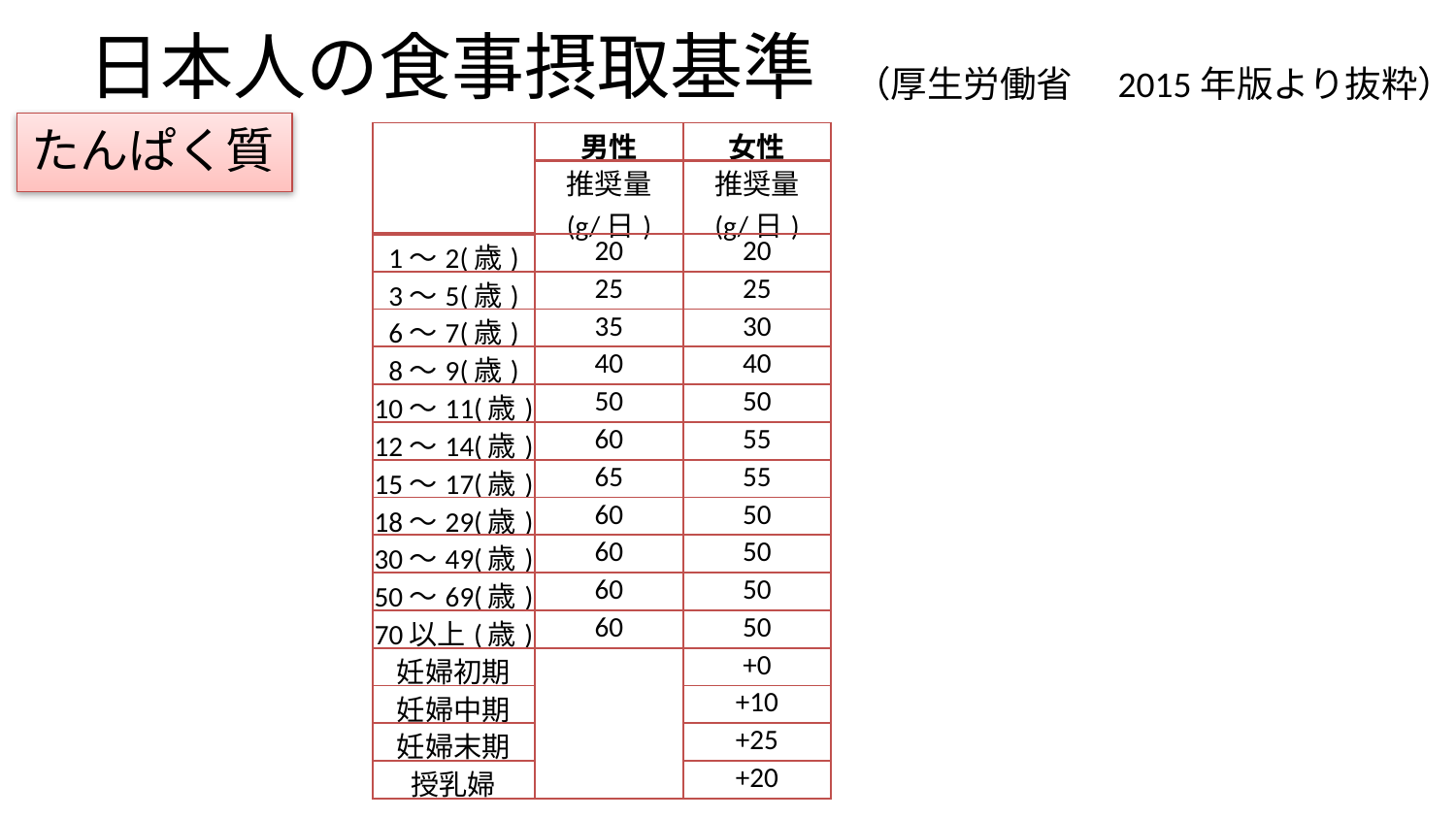

# 日本人の食事摂取基準
（厚生労働省　2015年版より抜粋）
たんぱく質
|  | 男性 | 女性 |
| --- | --- | --- |
|  | 推奨量 (g/日) | 推奨量 (g/日) |
| 1～2(歳) | 20 | 20 |
| 3～5(歳) | 25 | 25 |
| 6～7(歳) | 35 | 30 |
| 8～9(歳) | 40 | 40 |
| 10～11(歳) | 50 | 50 |
| 12～14(歳) | 60 | 55 |
| 15～17(歳) | 65 | 55 |
| 18～29(歳) | 60 | 50 |
| 30～49(歳) | 60 | 50 |
| 50～69(歳) | 60 | 50 |
| 70以上(歳) | 60 | 50 |
| 妊婦初期 |  | +0 |
| 妊婦中期 |  | +10 |
| 妊婦末期 |  | +25 |
| 授乳婦 |  | +20 |